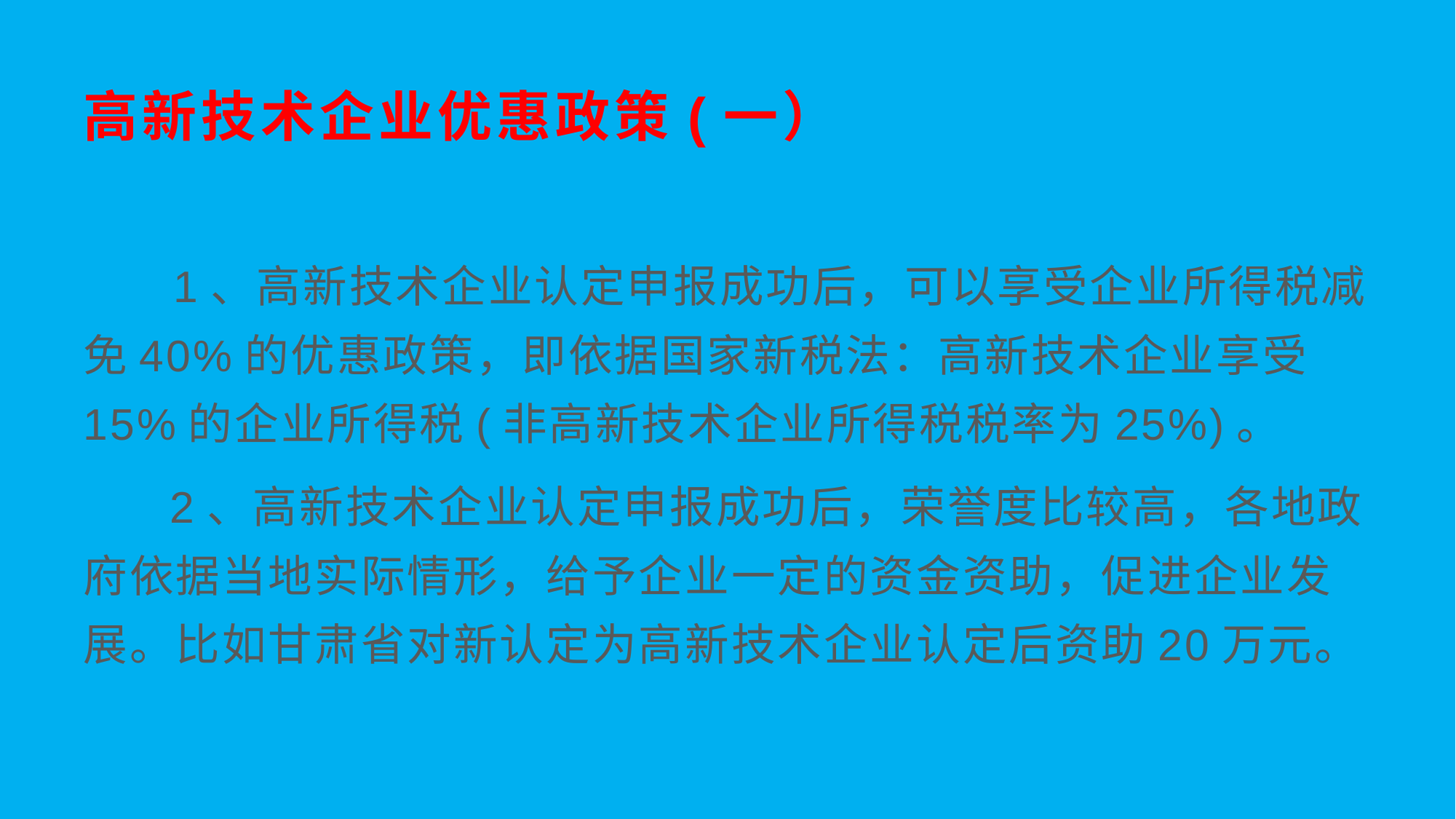

# 高新技术企业优惠政策(一）
         1、高新技术企业认定申报成功后，可以享受企业所得税减免40%的优惠政策，即依据国家新税法：高新技术企业享受15%的企业所得税(非高新技术企业所得税税率为25%)。
      2、高新技术企业认定申报成功后，荣誉度比较高，各地政府依据当地实际情形，给予企业一定的资金资助，促进企业发展。比如甘肃省对新认定为高新技术企业认定后资助20万元。